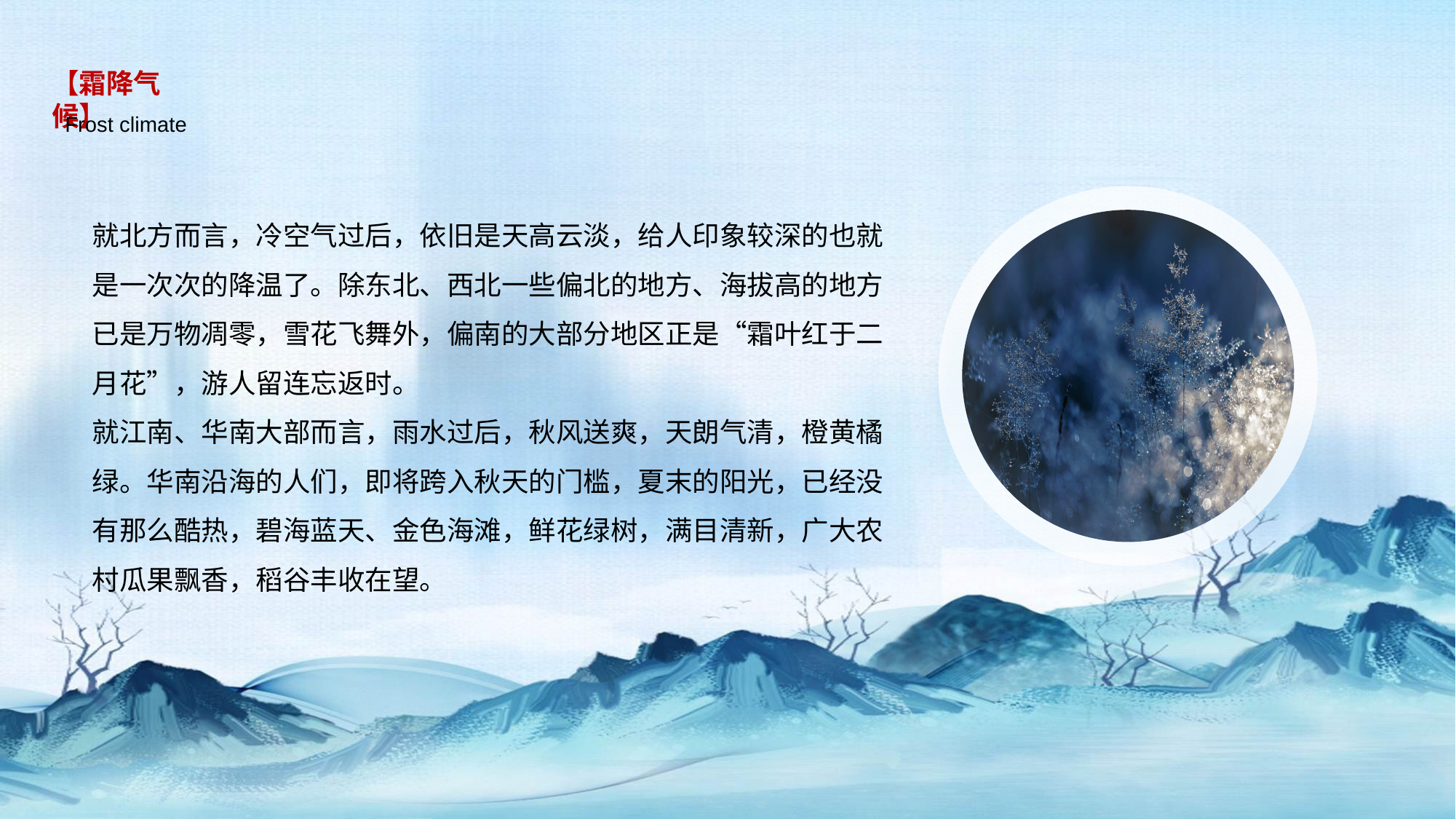

【霜降气候】
Frost climate

就北方而言，冷空气过后，依旧是天高云淡，给人印象较深的也就是一次次的降温了。除东北、西北一些偏北的地方、海拔高的地方已是万物凋零，雪花飞舞外，偏南的大部分地区正是“霜叶红于二月花”，游人留连忘返时。
就江南、华南大部而言，雨水过后，秋风送爽，天朗气清，橙黄橘绿。华南沿海的人们，即将跨入秋天的门槛，夏末的阳光，已经没有那么酷热，碧海蓝天、金色海滩，鲜花绿树，满目清新，广大农村瓜果飘香，稻谷丰收在望。